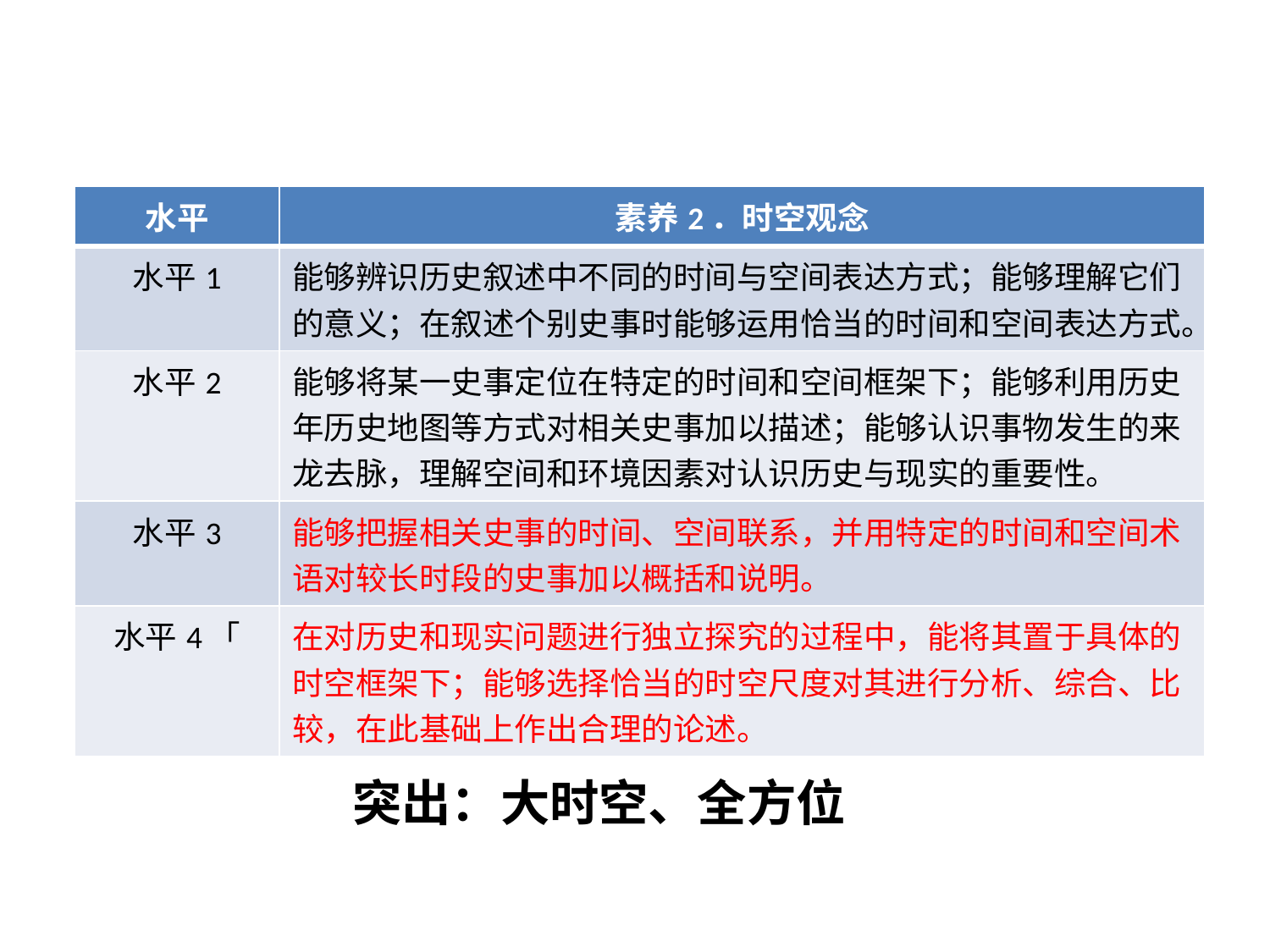

| 水平 | 素养2．时空观念 |
| --- | --- |
| 水平1 | 能够辨识历史叙述中不同的时间与空间表达方式；能够理解它们的意义；在叙述个别史事时能够运用恰当的时间和空间表达方式。 |
| 水平2 | 能够将某一史事定位在特定的时间和空间框架下；能够利用历史年历史地图等方式对相关史事加以描述；能够认识事物发生的来 龙去脉，理解空间和环境因素对认识历史与现实的重要性。 |
| 水平3 | 能够把握相关史事的时间、空间联系，并用特定的时间和空间术语对较长时段的史事加以概括和说明。 |
| 水平4「 | 在对历史和现实问题进行独立探究的过程中，能将其置于具体的时空框架下；能够选择恰当的时空尺度对其进行分析、综合、比较，在此基础上作出合理的论述。 |
突出：大时空、全方位